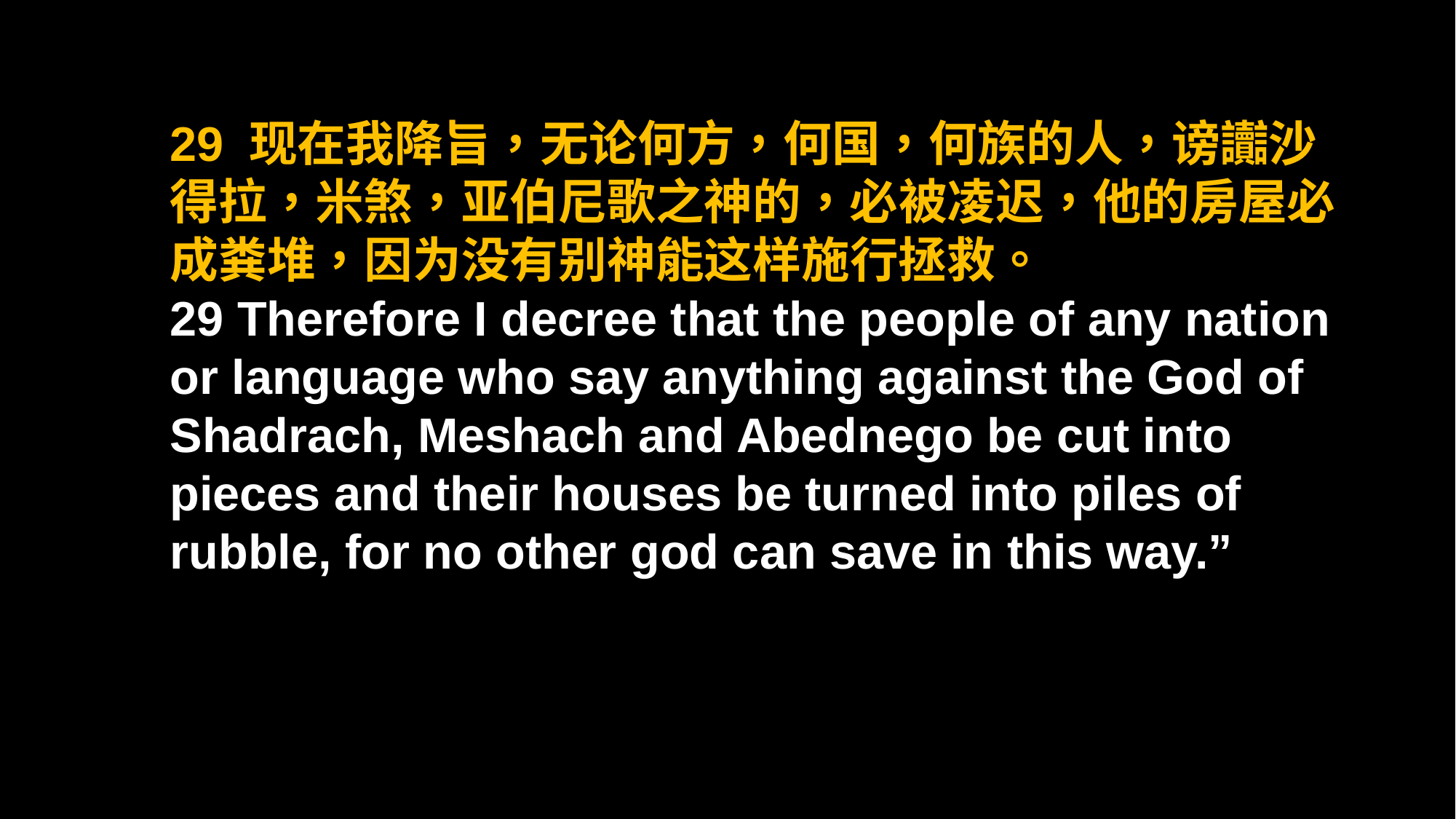

29 现在我降旨，无论何方，何国，何族的人，谤讟沙得拉，米煞，亚伯尼歌之神的，必被凌迟，他的房屋必成粪堆，因为没有别神能这样施行拯救。
29 Therefore I decree that the people of any nation or language who say anything against the God of Shadrach, Meshach and Abednego be cut into pieces and their houses be turned into piles of rubble, for no other god can save in this way.”